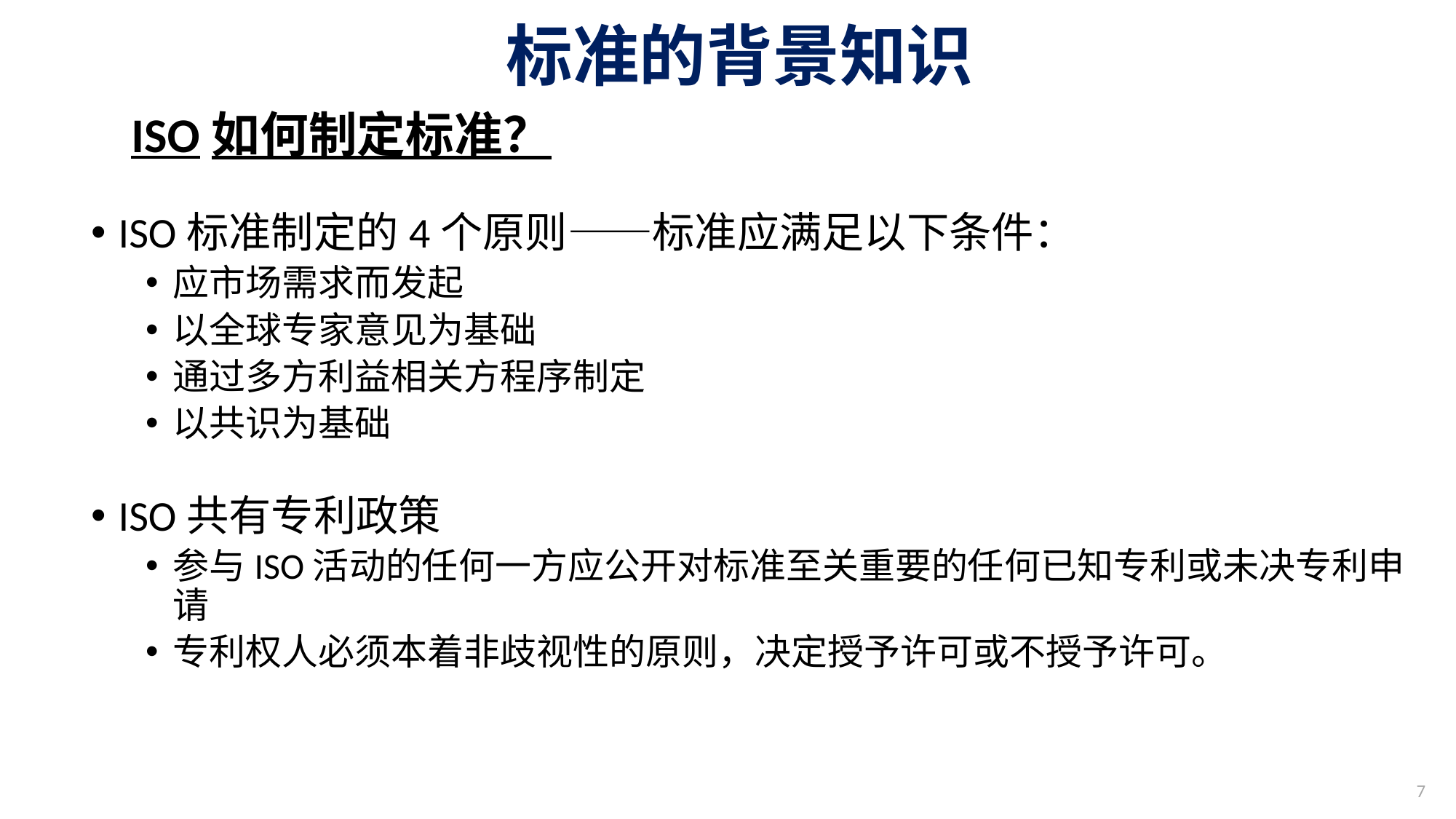

# 标准的背景知识
ISO如何制定标准？

ISO标准制定的4个原则——标准应满足以下条件：
应市场需求而发起
以全球专家意见为基础
通过多方利益相关方程序制定
以共识为基础

ISO共有专利政策
参与ISO活动的任何一方应公开对标准至关重要的任何已知专利或未决专利申请
专利权人必须本着非歧视性的原则，决定授予许可或不授予许可。

7